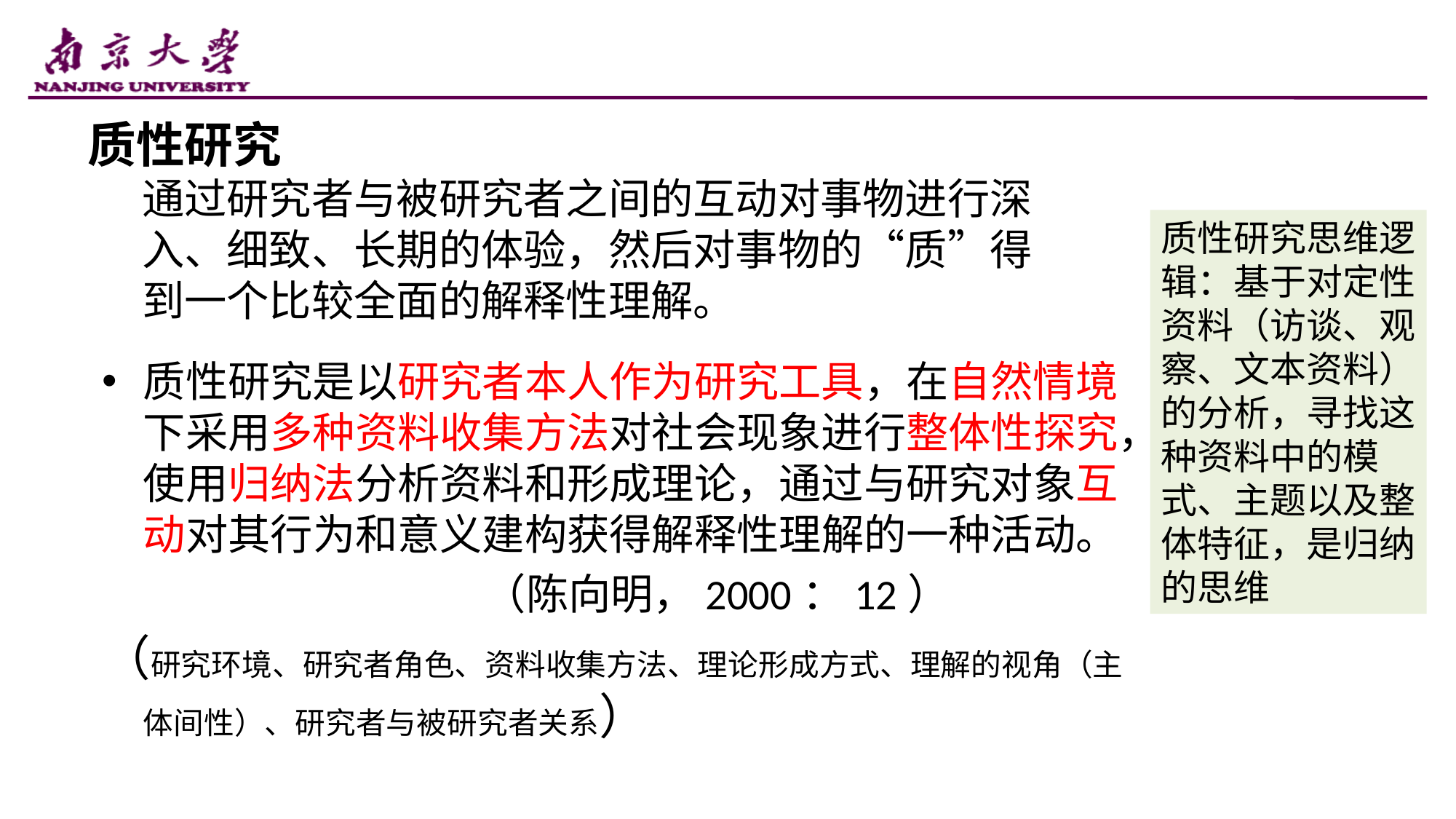

质性研究
通过研究者与被研究者之间的互动对事物进行深入、细致、长期的体验，然后对事物的“质”得到一个比较全面的解释性理解。
质性研究思维逻辑：基于对定性资料（访谈、观察、文本资料）的分析，寻找这种资料中的模式、主题以及整体特征，是归纳的思维
质性研究是以研究者本人作为研究工具，在自然情境下采用多种资料收集方法对社会现象进行整体性探究，使用归纳法分析资料和形成理论，通过与研究对象互动对其行为和意义建构获得解释性理解的一种活动。
　　　　　　　　　（陈向明，2000：12）
（研究环境、研究者角色、资料收集方法、理论形成方式、理解的视角（主体间性）、研究者与被研究者关系）